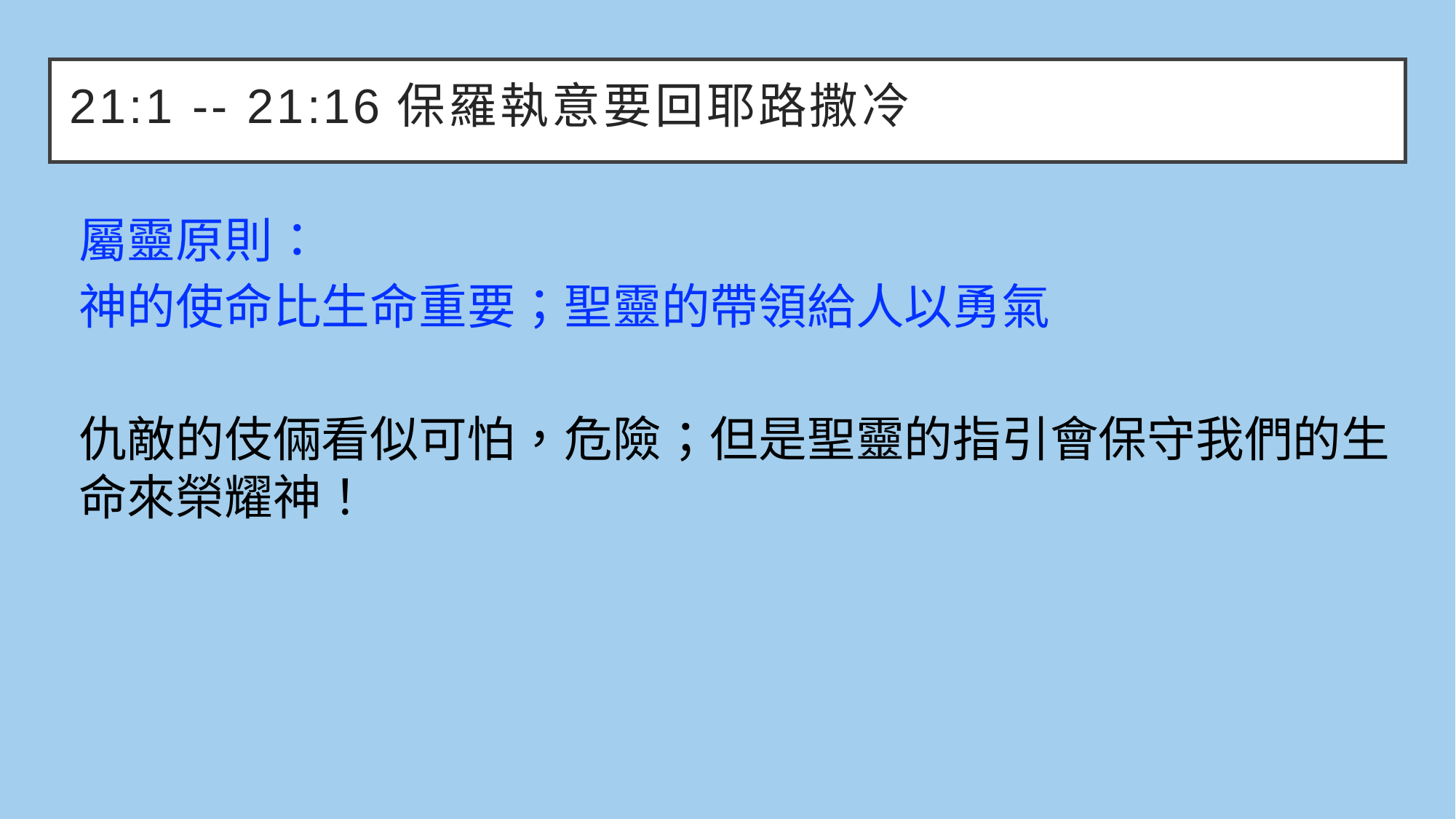

# 21:1 -- 21:16	保羅執意要回耶路撒冷
屬靈原則：
神的使命比生命重要；聖靈的帶領給人以勇氣

仇敵的伎倆看似可怕，危險；但是聖靈的指引會保守我們的生命來榮耀神！